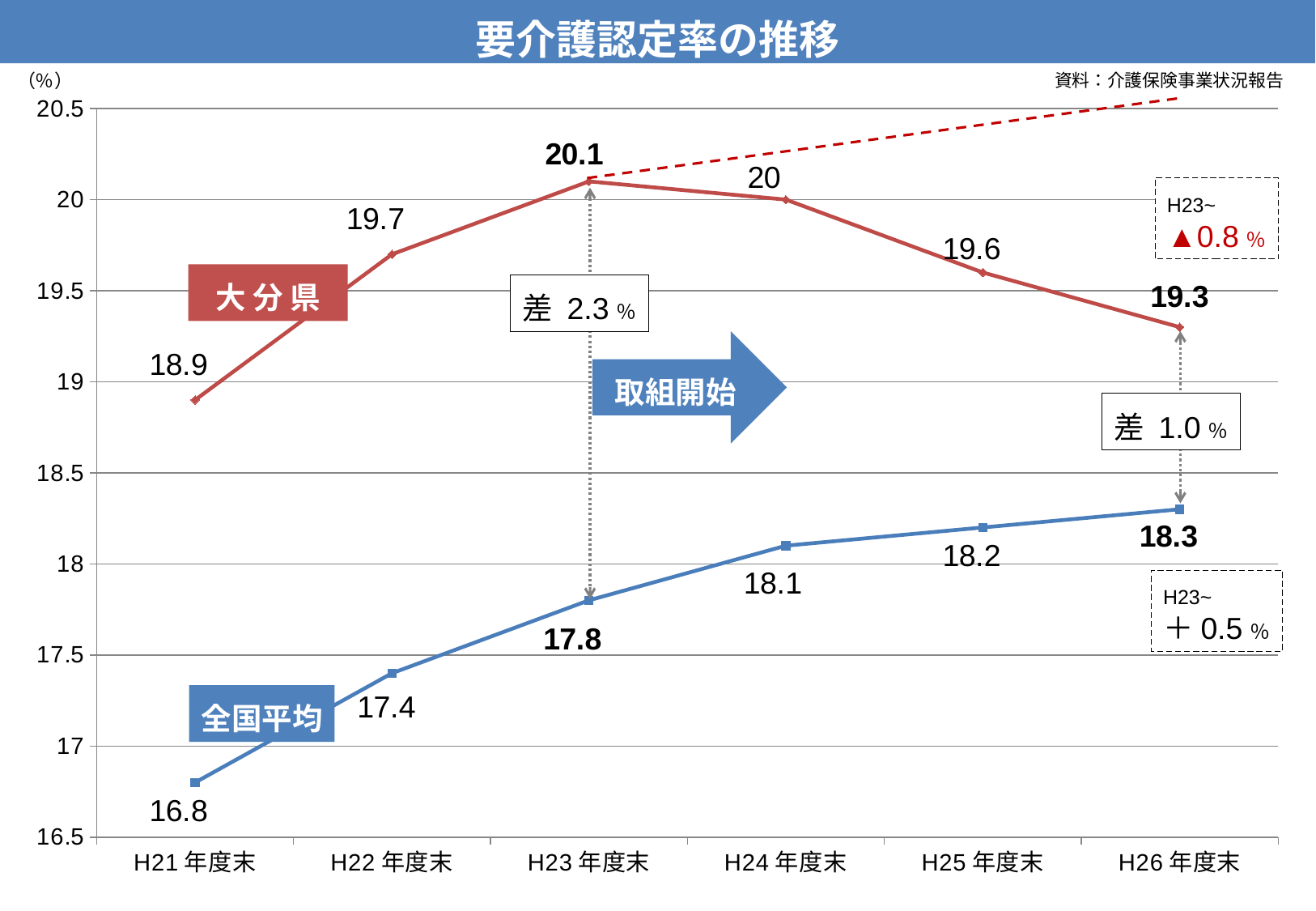

要介護認定率の推移
（％）
資料：介護保険事業状況報告

### Chart

| Category | 国 | 大分県 |
|---|---|---|
| H21年度末 | 16.8 | 18.9 |
| H22年度末 | 17.4 | 19.7 |
| H23年度末 | 17.8 | 20.1 |
| H24年度末 | 18.1 | 20.0 |
| H25年度末 | 18.2 | 19.6 |
| H26年度末 | 18.3 | 19.3 |
H23~
▲0.8％
大 分 県
差 2.3％
取組開始
差 1.0％
H23~
＋0.5％
全国平均